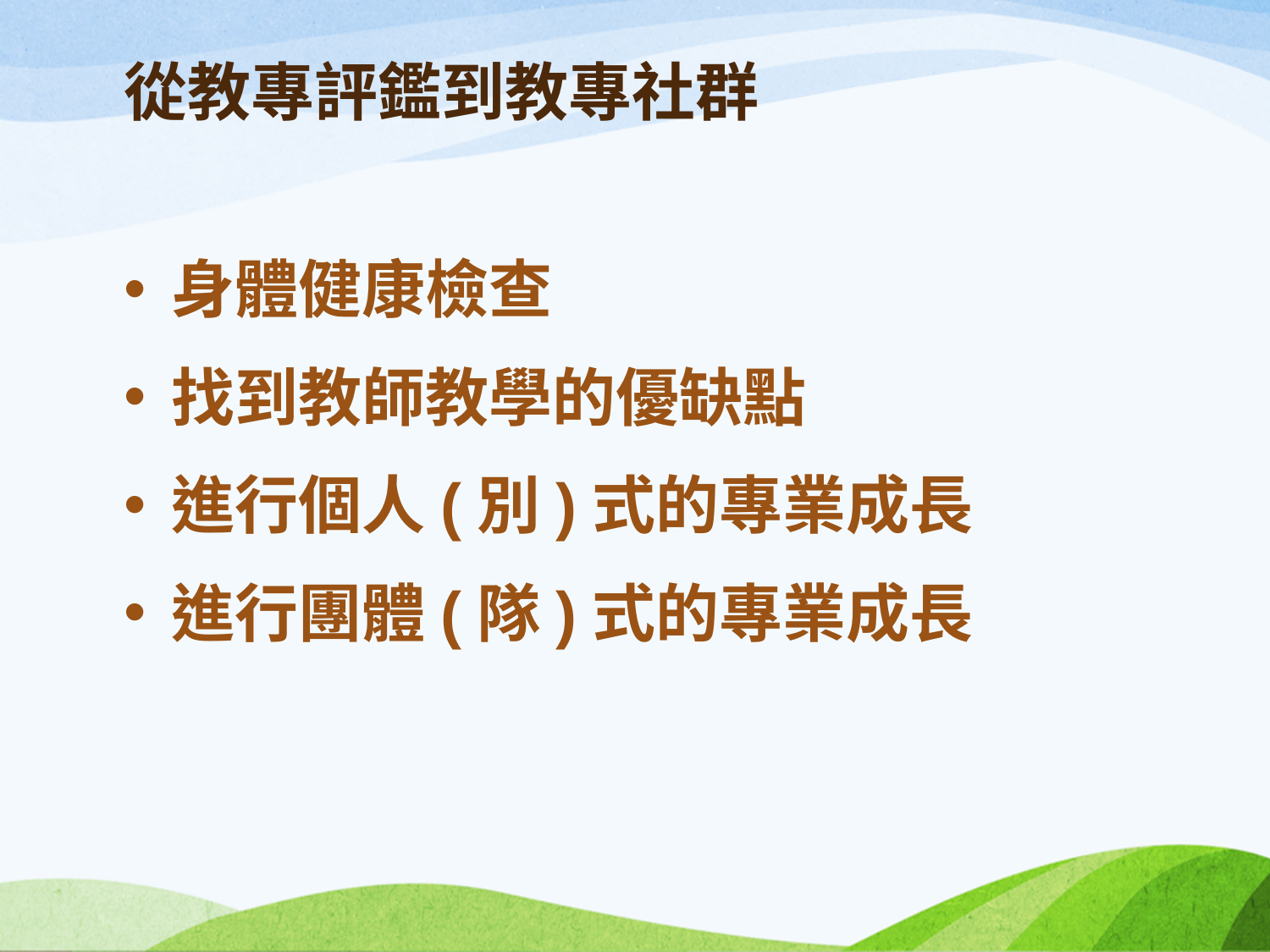

# 從教專評鑑到教專社群
身體健康檢查
找到教師教學的優缺點
進行個人(別)式的專業成長
進行團體(隊)式的專業成長